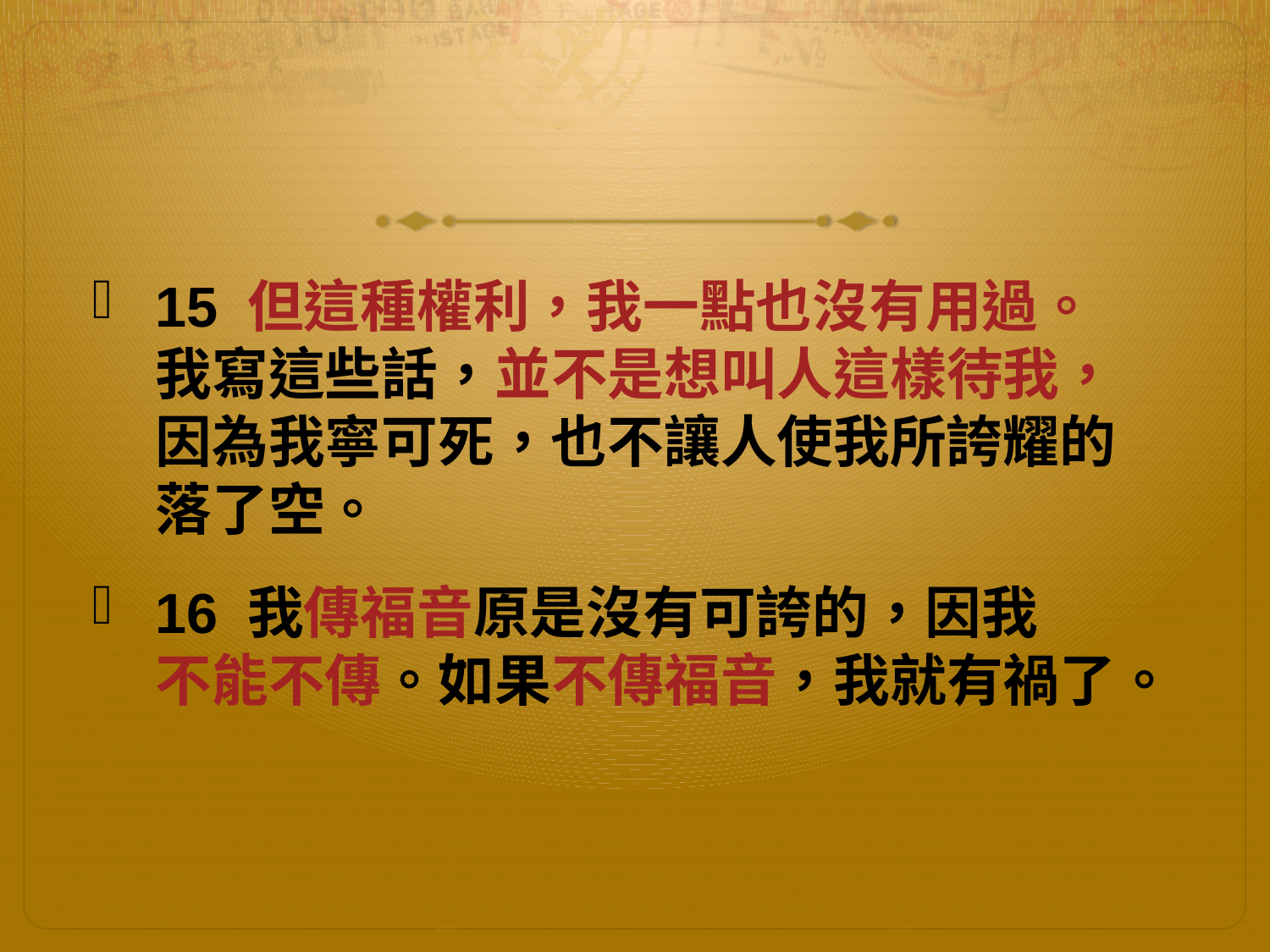

#
15 但這種權利，我一點也沒有用過。    我寫這些話，並不是想叫人這樣待我， 因為我寧可死，也不讓人使我所誇耀的 落了空。
16 我傳福音原是沒有可誇的，因我         不能不傳。如果不傳福音，我就有禍了。